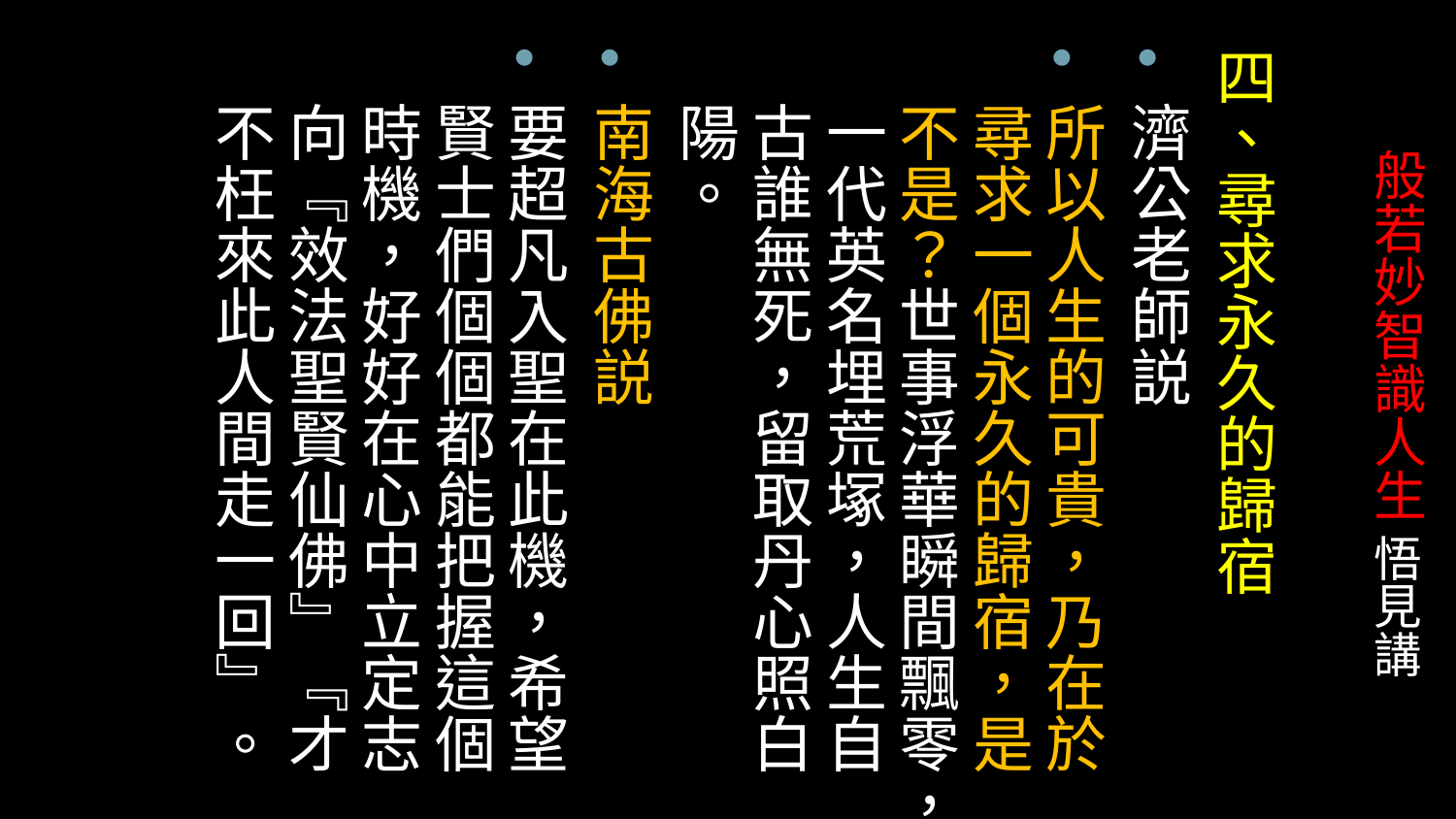

四、尋求永久的歸宿
濟公老師説
所以人生的可貴，乃在於尋求一個永久的歸宿，是不是？世事浮華瞬間飄零，一代英名埋荒塚，人生自古誰無死，留取丹心照白陽。
南海古佛説
要超凡入聖在此機，希望賢士們個個都能把握這個時機，好好在心中立定志向『效法聖賢仙佛』『才不枉來此人間走一回』。

# 般若妙智識人生 悟見講